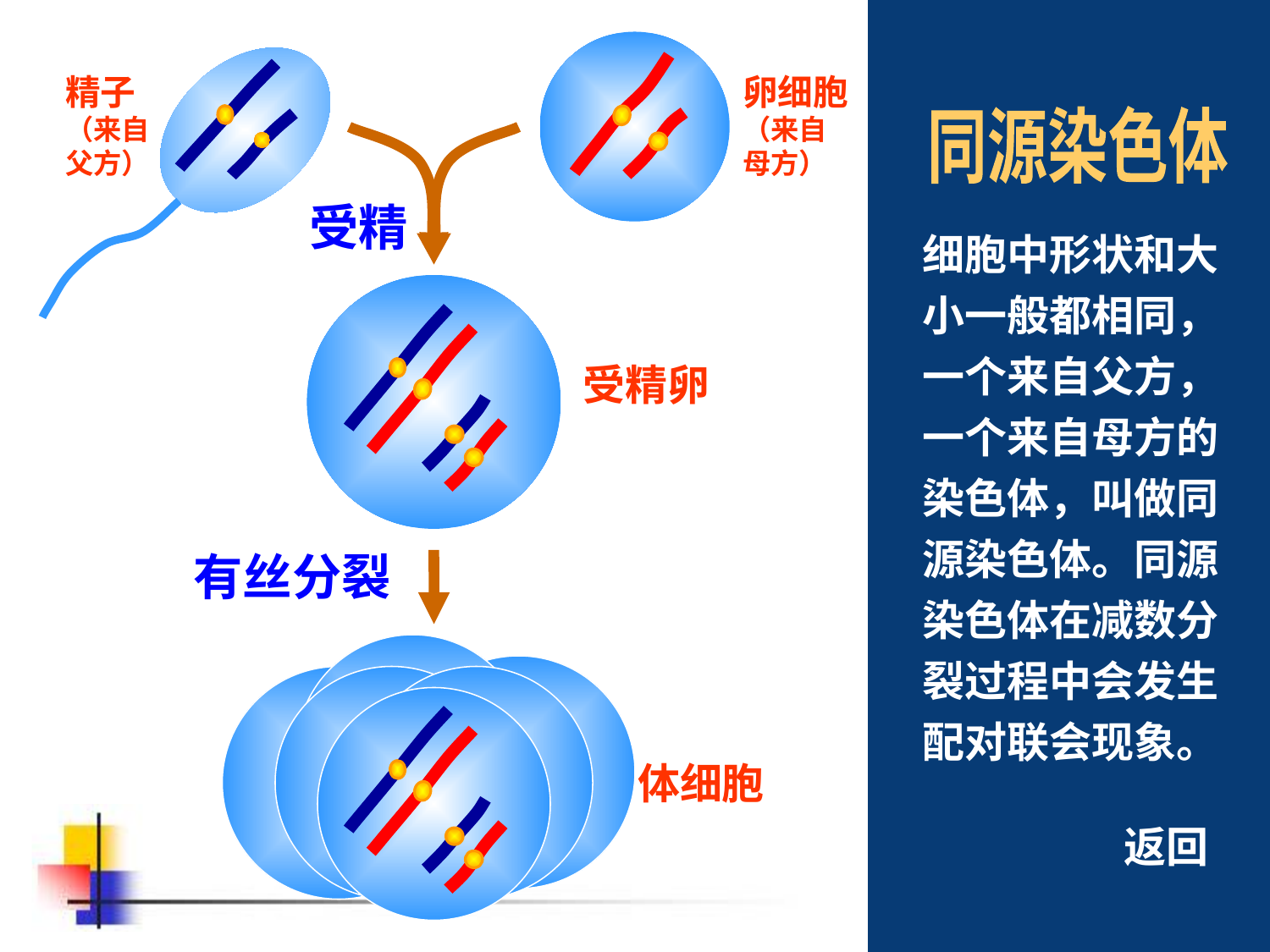

精子
（来自
父方）
卵细胞
（来自
母方）

同源染色体

受精

细胞中形状和大小一般都相同，一个来自父方，一个来自母方的染色体，叫做同源染色体。同源染色体在减数分裂过程中会发生配对联会现象。

受精卵

有丝分裂

体细胞

返回